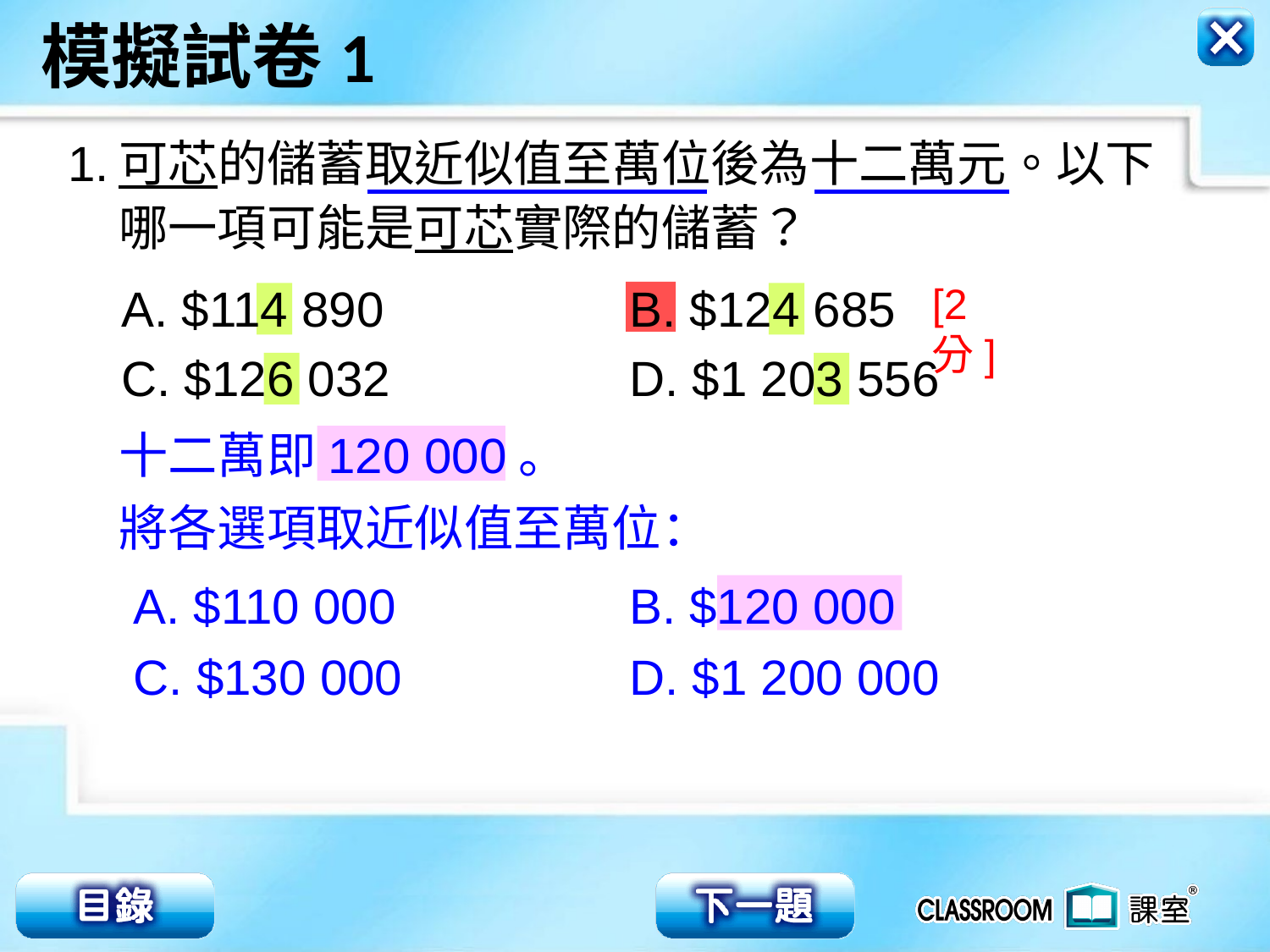

1.
可芯的儲蓄取近似值至萬位後為十二萬元。以下
哪一項可能是可芯實際的儲蓄？
A. $114 890		B. $124 685
C. $126 032		D. $1 203 556
[2分]

十二萬即120 000。

將各選項取近似值至萬位：
A. $110 000
B. $120 000

C. $130 000
D. $1 200 000